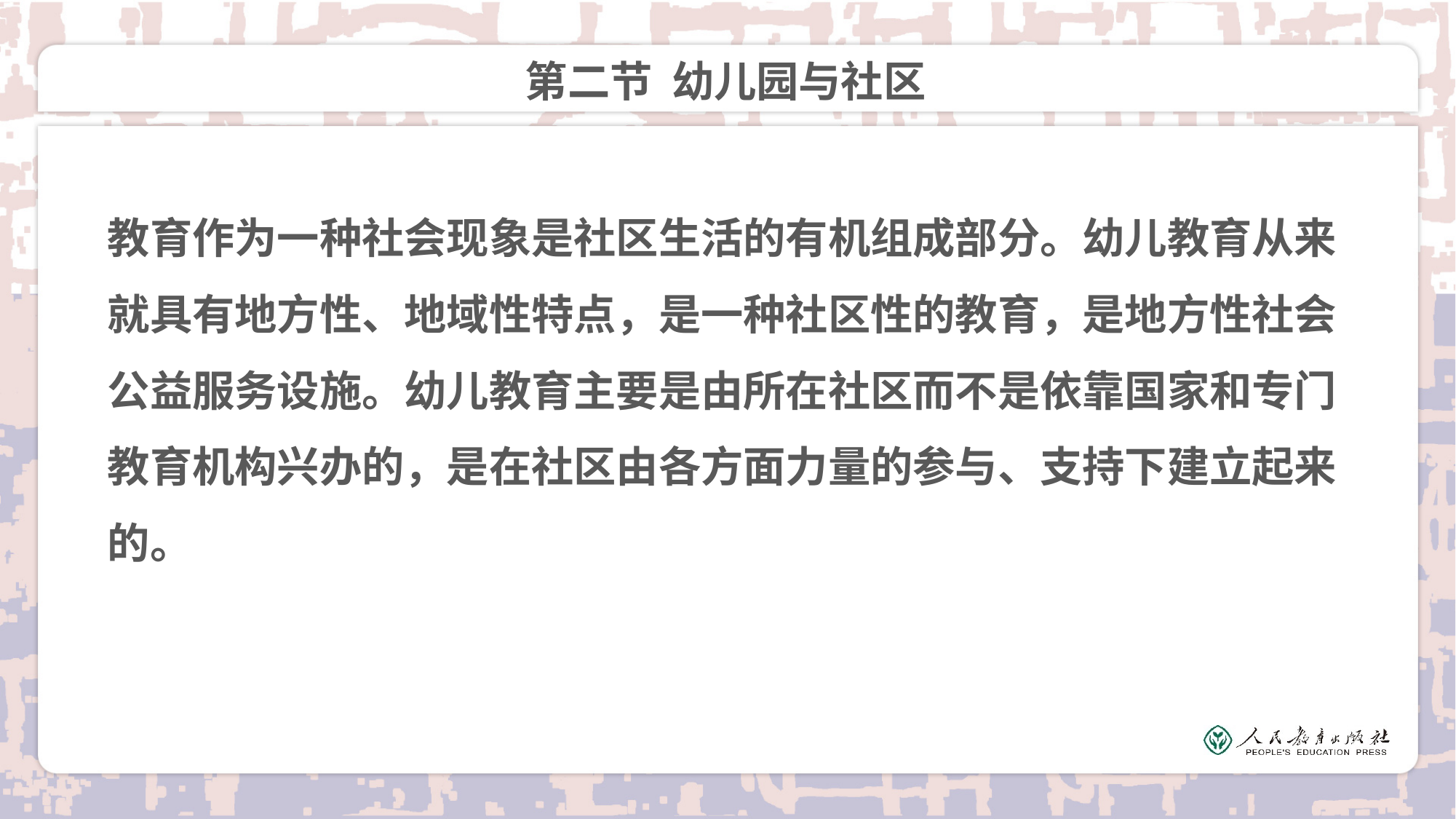

# 第二节  幼儿园与社区
教育作为一种社会现象是社区生活的有机组成部分。幼儿教育从来就具有地方性、地域性特点，是一种社区性的教育，是地方性社会公益服务设施。幼儿教育主要是由所在社区而不是依靠国家和专门教育机构兴办的，是在社区由各方面力量的参与、支持下建立起来的。